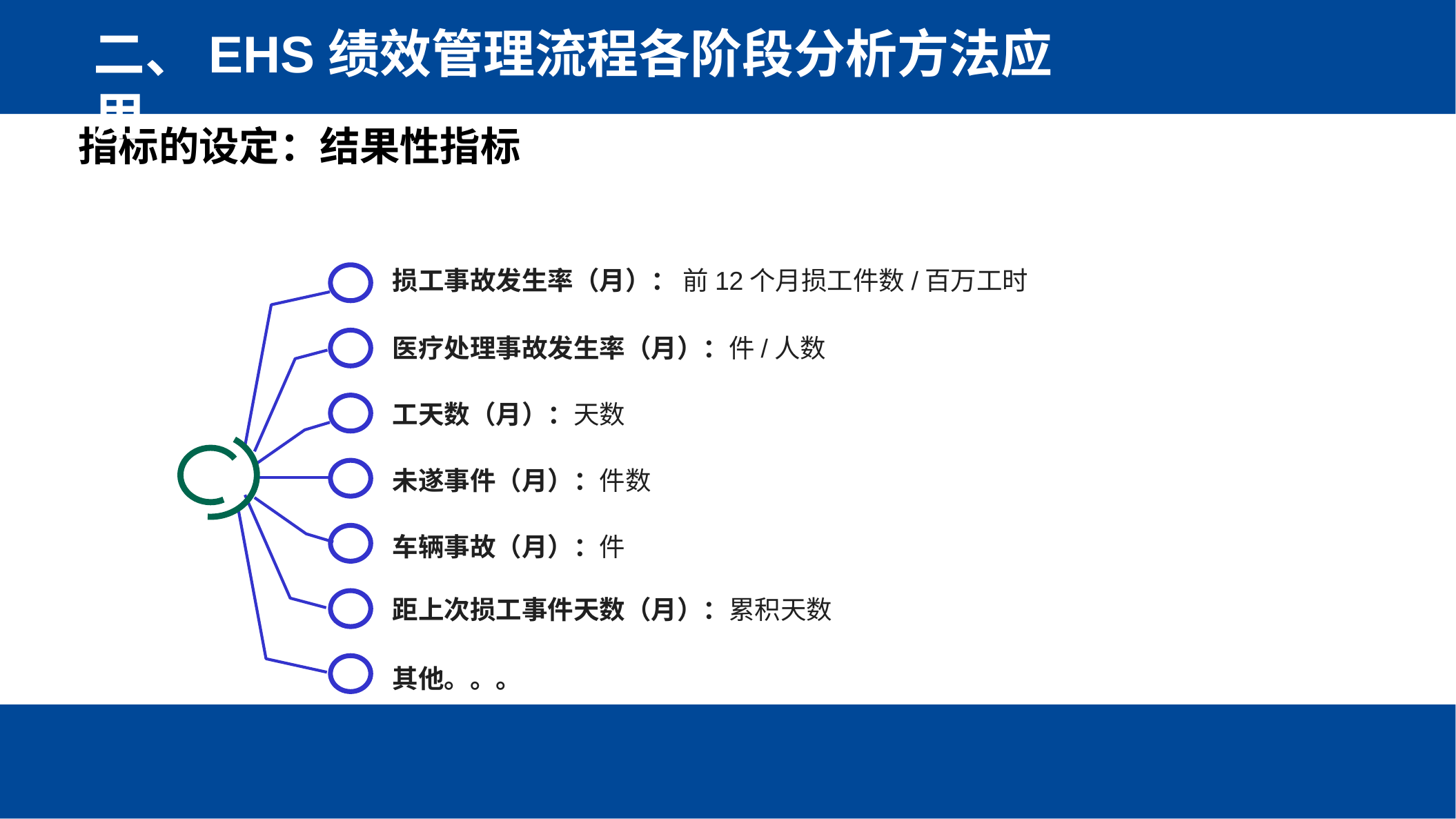

二、EHS绩效管理流程各阶段分析方法应用
指标的设定：结果性指标
损工事故发生率（月）： 前12个月损工件数/百万工时

医疗处理事故发生率（月）：件/人数

工天数（月）：天数

未遂事件（月）：件数

车辆事故（月）：件

距上次损工事件天数（月）：累积天数

其他。。。